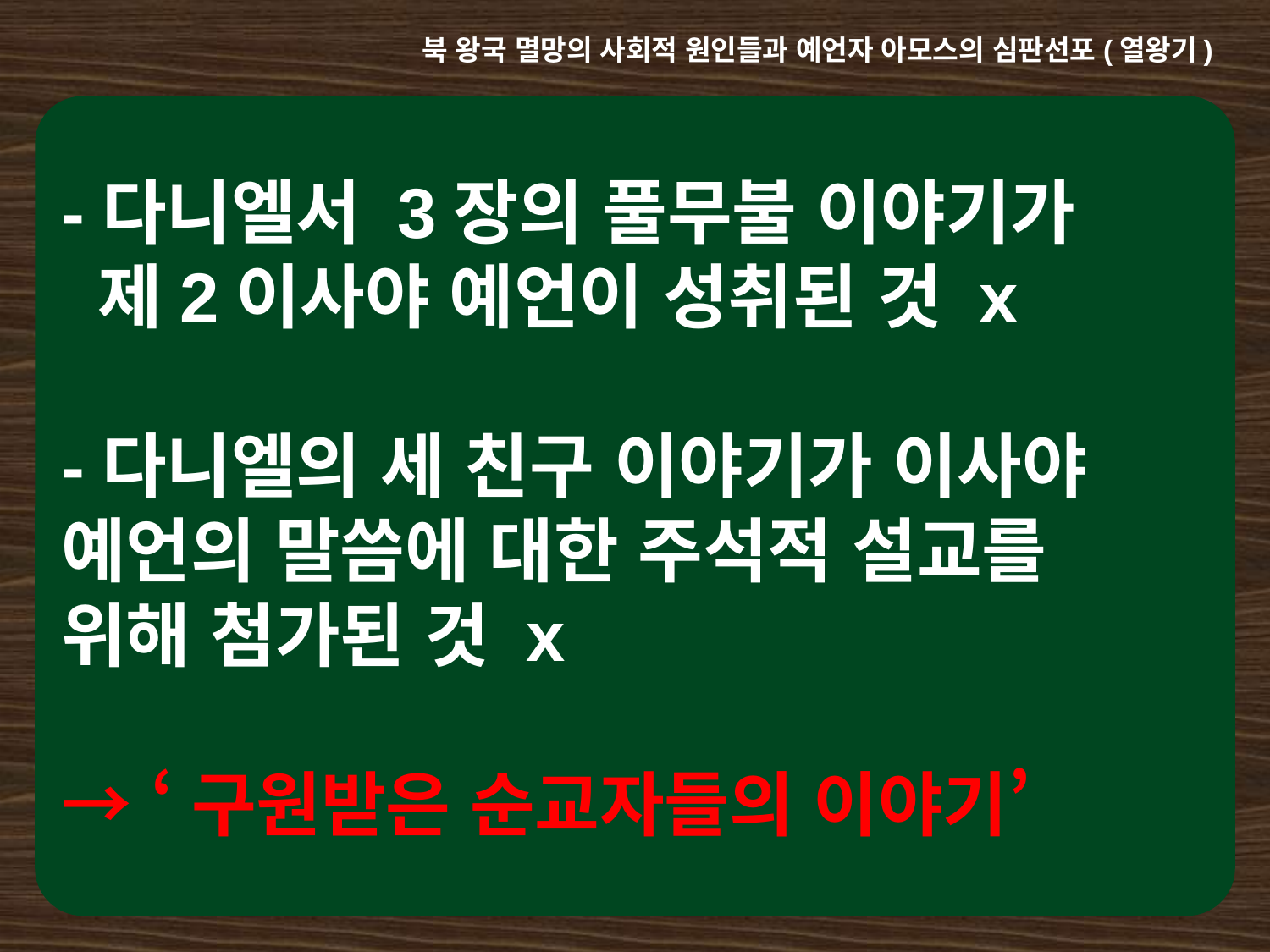

북 왕국 멸망의 사회적 원인들과 예언자 아모스의 심판선포(열왕기)
-다니엘서 3장의 풀무불 이야기가
 제2이사야 예언이 성취된 것 x

-다니엘의 세 친구 이야기가 이사야 예언의 말씀에 대한 주석적 설교를
위해 첨가된 것 x

→ ‘구원받은 순교자들의 이야기’